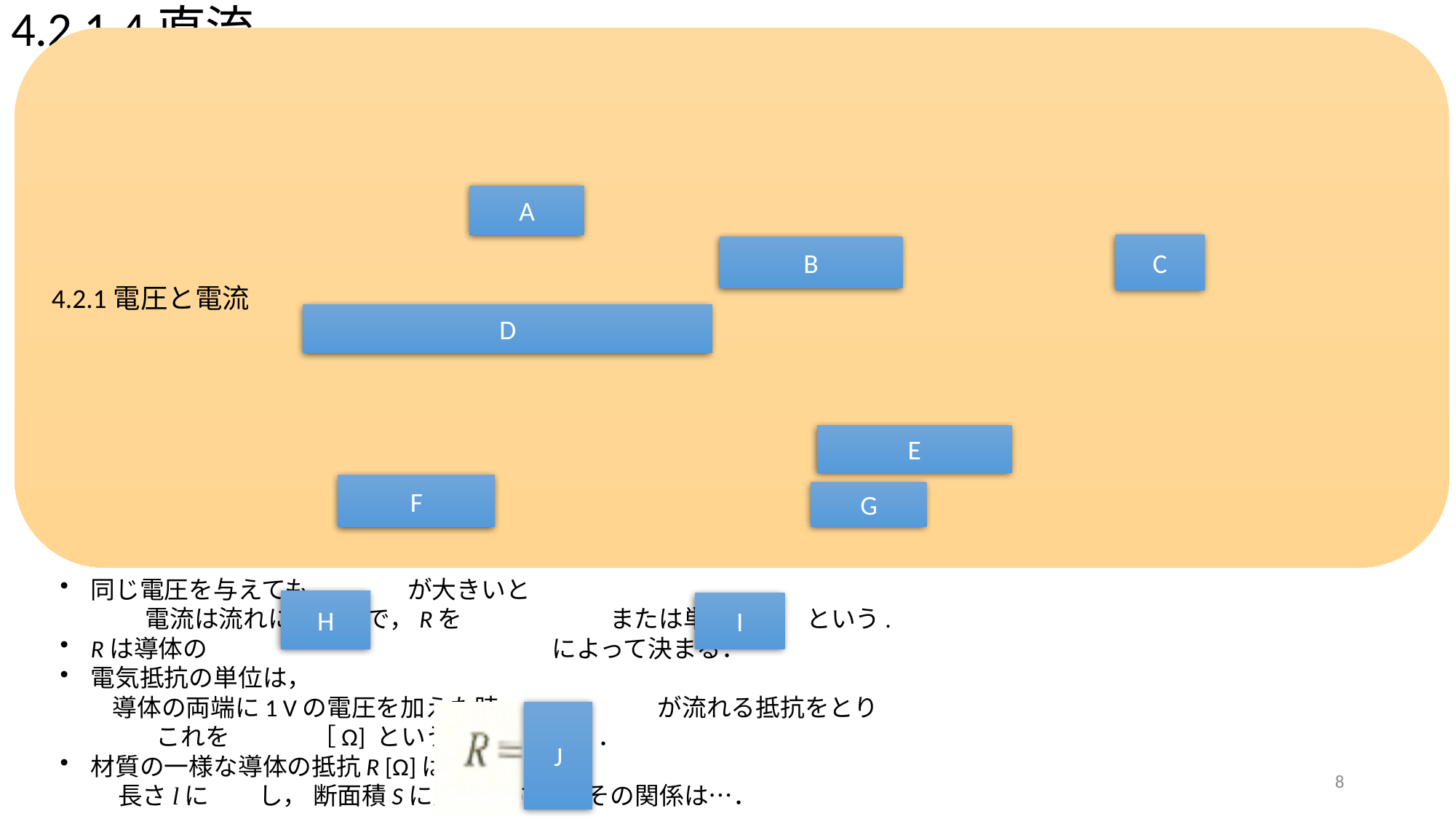

# 4.2.1.4直流
4.2.1電圧と電流
材質の一様な導体の抵抗R [Ω]は，
     長さlに         し， 断面積Sに反         する． その関係は…．
Rは導体の　　　　　　　　　　　　　　によって決まる．
電気抵抗の単位は，
    導体の両端に1 Vの電圧を加えた時　　　　　　  が流れる抵抗をとり
            これを               ［Ω] という. 1 Ω =             ．
A
C
B
D
E
F
G
H
I

J
8